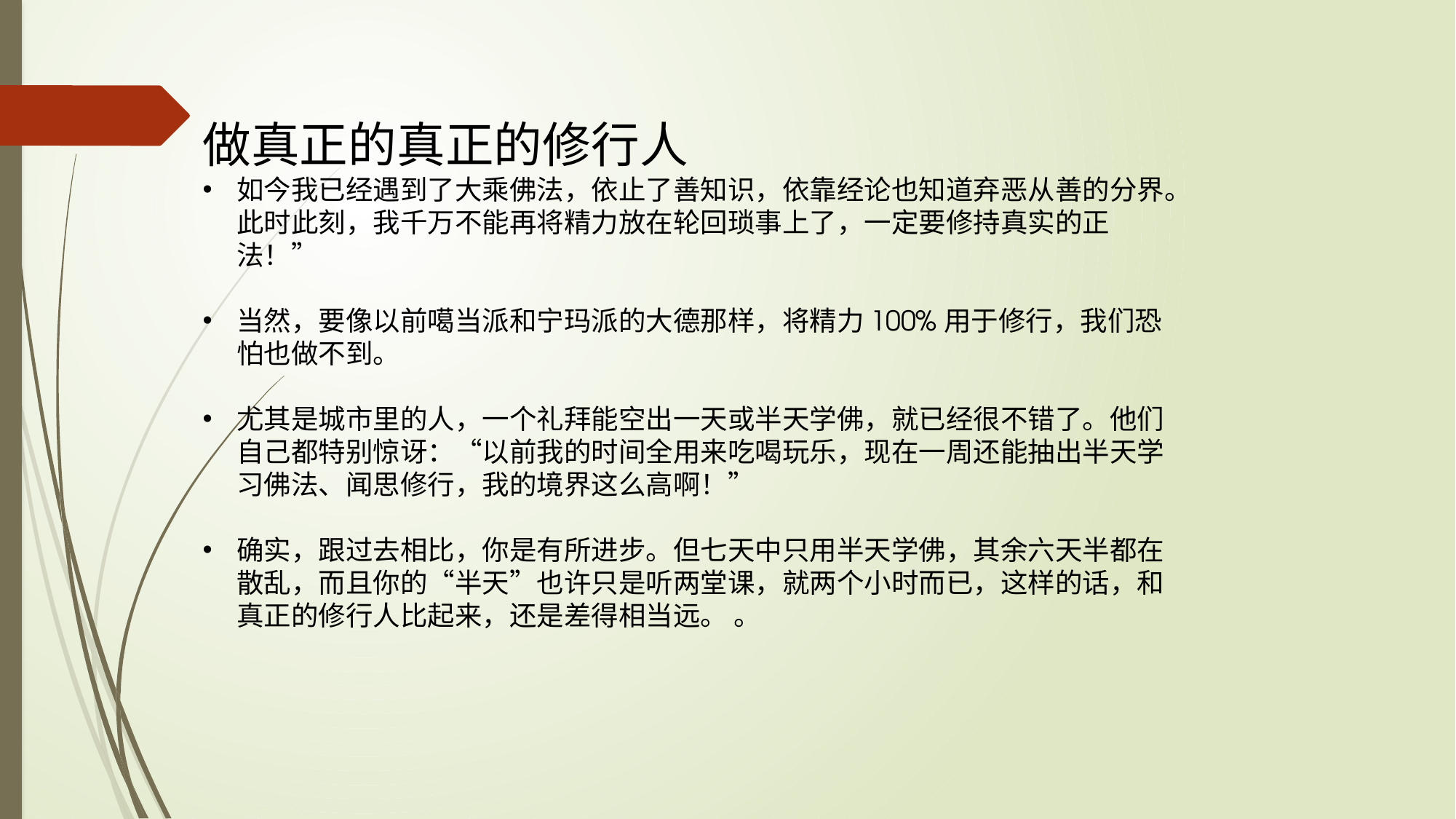

做真正的真正的修行人
如今我已经遇到了大乘佛法，依止了善知识，依靠经论也知道弃恶从善的分界。此时此刻，我千万不能再将精力放在轮回琐事上了，一定要修持真实的正法！”

当然，要像以前噶当派和宁玛派的大德那样，将精力100%用于修行，我们恐怕也做不到。

尤其是城市里的人，一个礼拜能空出一天或半天学佛，就已经很不错了。他们自己都特别惊讶：“以前我的时间全用来吃喝玩乐，现在一周还能抽出半天学习佛法、闻思修行，我的境界这么高啊！”

确实，跟过去相比，你是有所进步。但七天中只用半天学佛，其余六天半都在散乱，而且你的“半天”也许只是听两堂课，就两个小时而已，这样的话，和真正的修行人比起来，还是差得相当远。 。